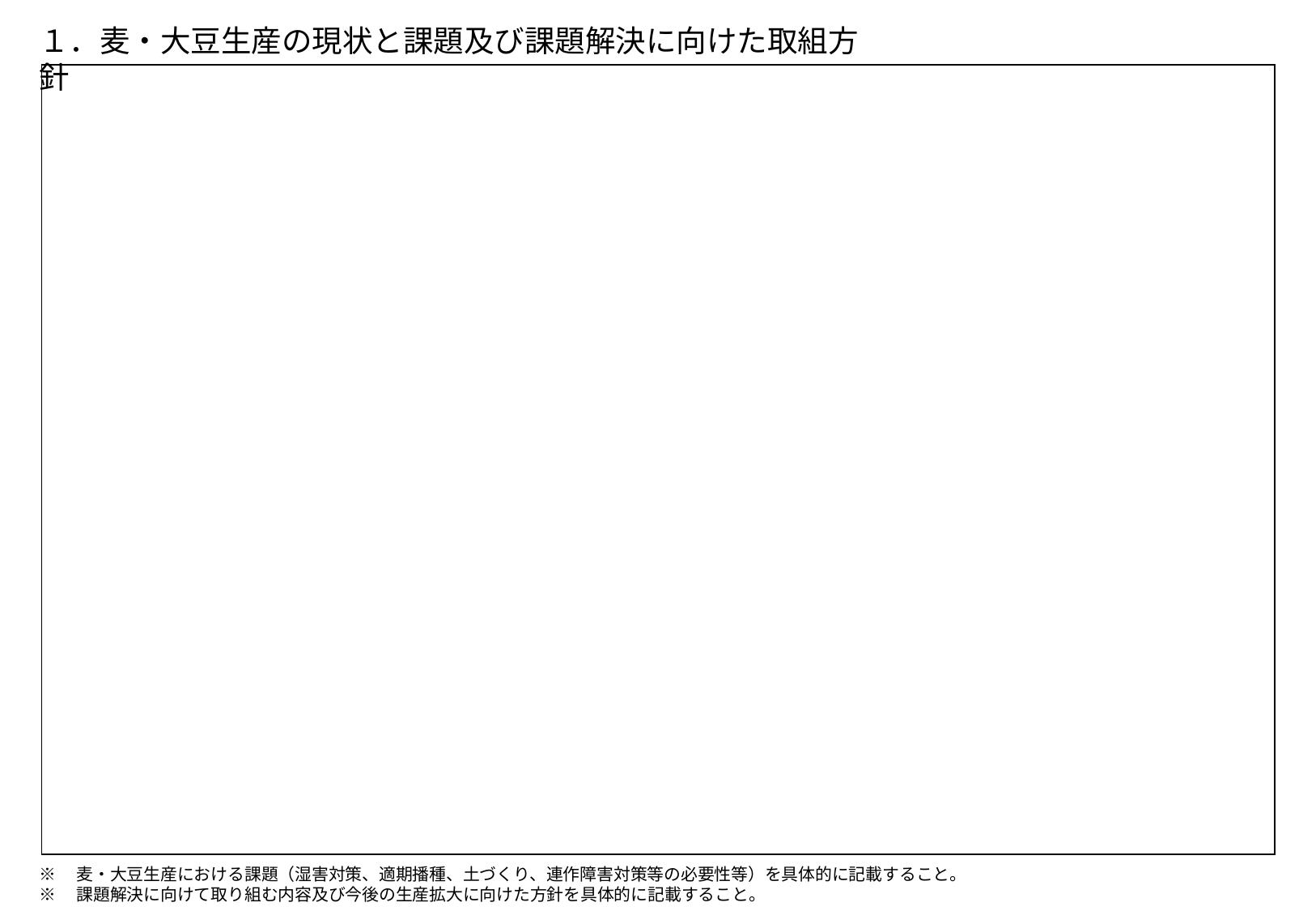

１．麦・大豆生産の現状と課題及び課題解決に向けた取組方針
|  |
| --- |
※　麦・大豆生産における課題（湿害対策、適期播種、土づくり、連作障害対策等の必要性等）を具体的に記載すること。
※　課題解決に向けて取り組む内容及び今後の生産拡大に向けた方針を具体的に記載すること。